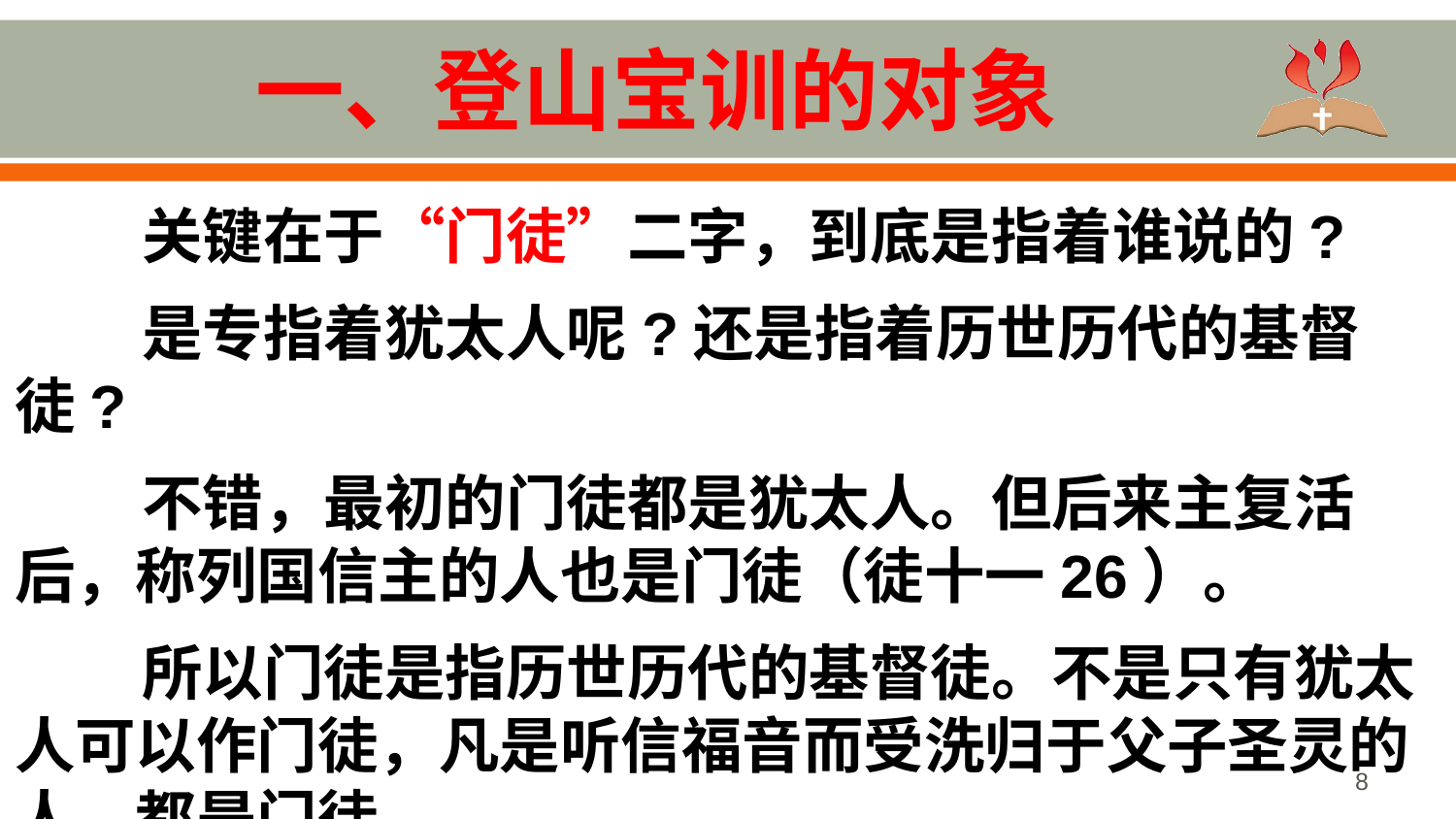

# 一、登山宝训的对象
关键在于“门徒”二字，到底是指着谁说的?
是专指着犹太人呢?还是指着历世历代的基督徒?
不错，最初的门徒都是犹太人。但后来主复活后，称列国信主的人也是门徒（徒十一26）。
所以门徒是指历世历代的基督徒。不是只有犹太人可以作门徒，凡是听信福音而受洗归于父子圣灵的人，都是门徒。

8